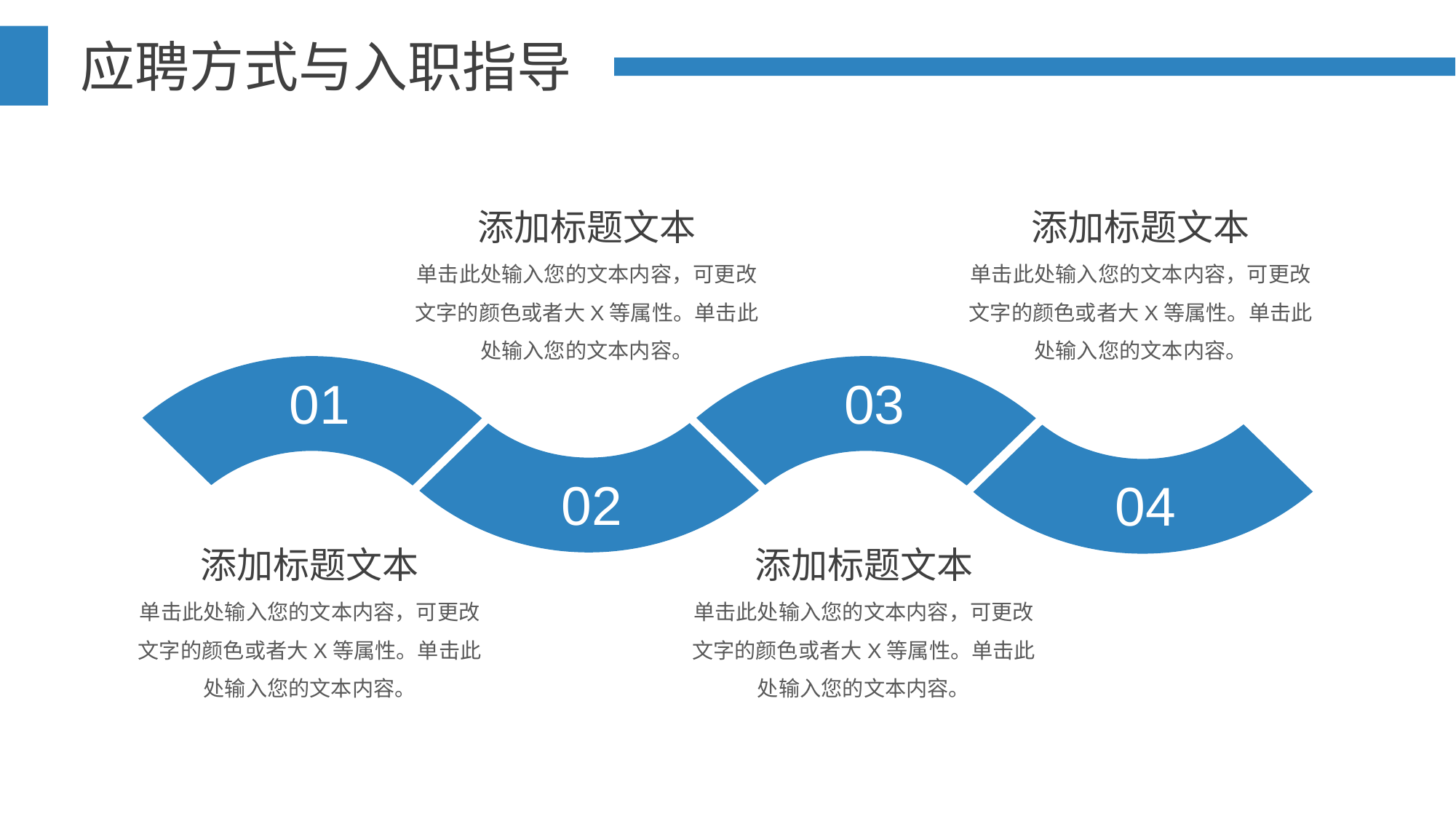

应聘方式与入职指导

添加标题文本
单击此处输入您的文本内容，可更改文字的颜色或者大X等属性。单击此处输入您的文本内容。
添加标题文本
单击此处输入您的文本内容，可更改文字的颜色或者大X等属性。单击此处输入您的文本内容。

01

03

02

04
添加标题文本
单击此处输入您的文本内容，可更改文字的颜色或者大X等属性。单击此处输入您的文本内容。
添加标题文本
单击此处输入您的文本内容，可更改文字的颜色或者大X等属性。单击此处输入您的文本内容。